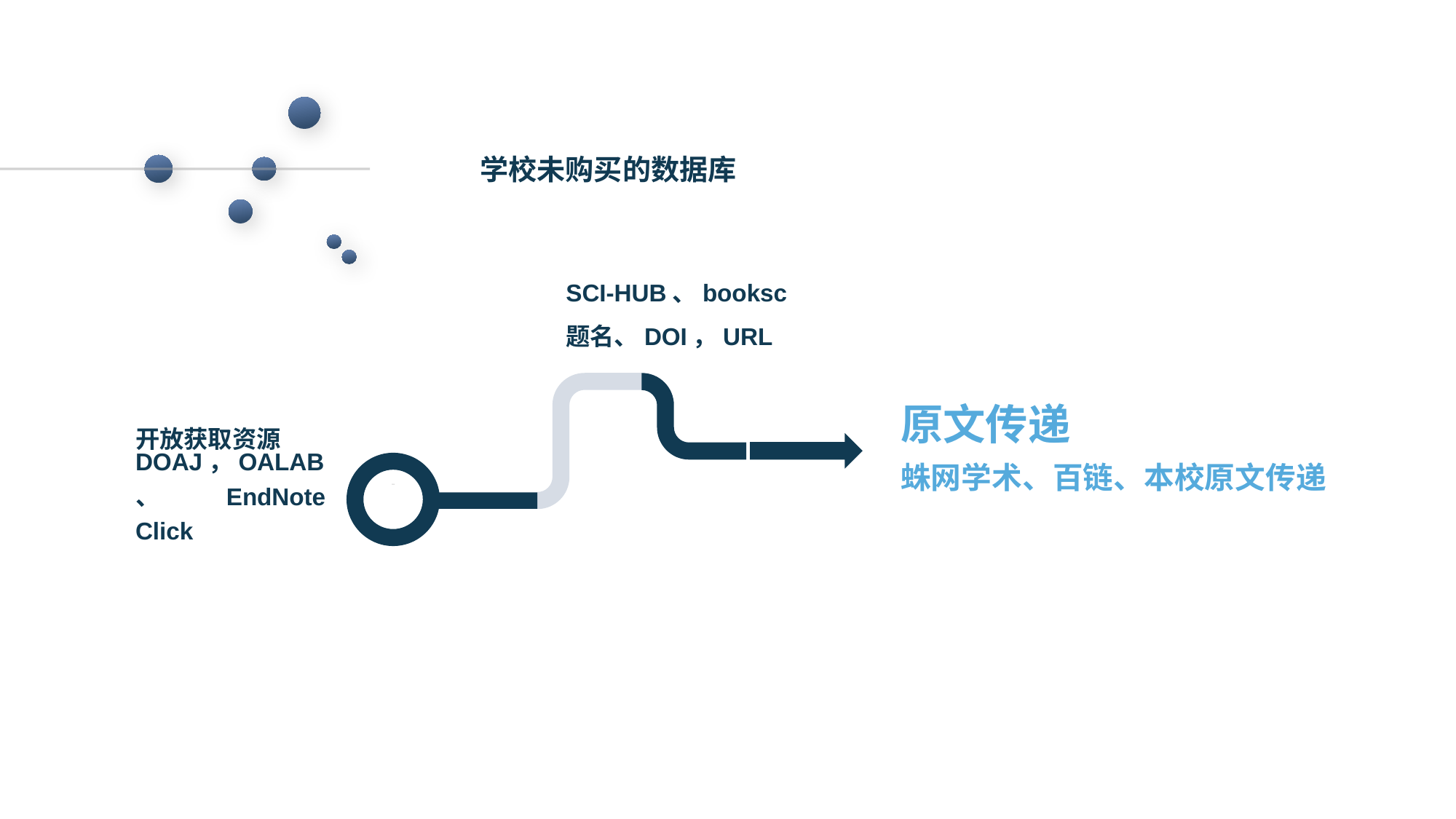

学校未购买的数据库

SCI-HUB、booksc
题名、DOI，URL

原文传递
蛛网学术、百链、本校原文传递
开放获取资源
DOAJ，OALAB、EndNote Click

2019